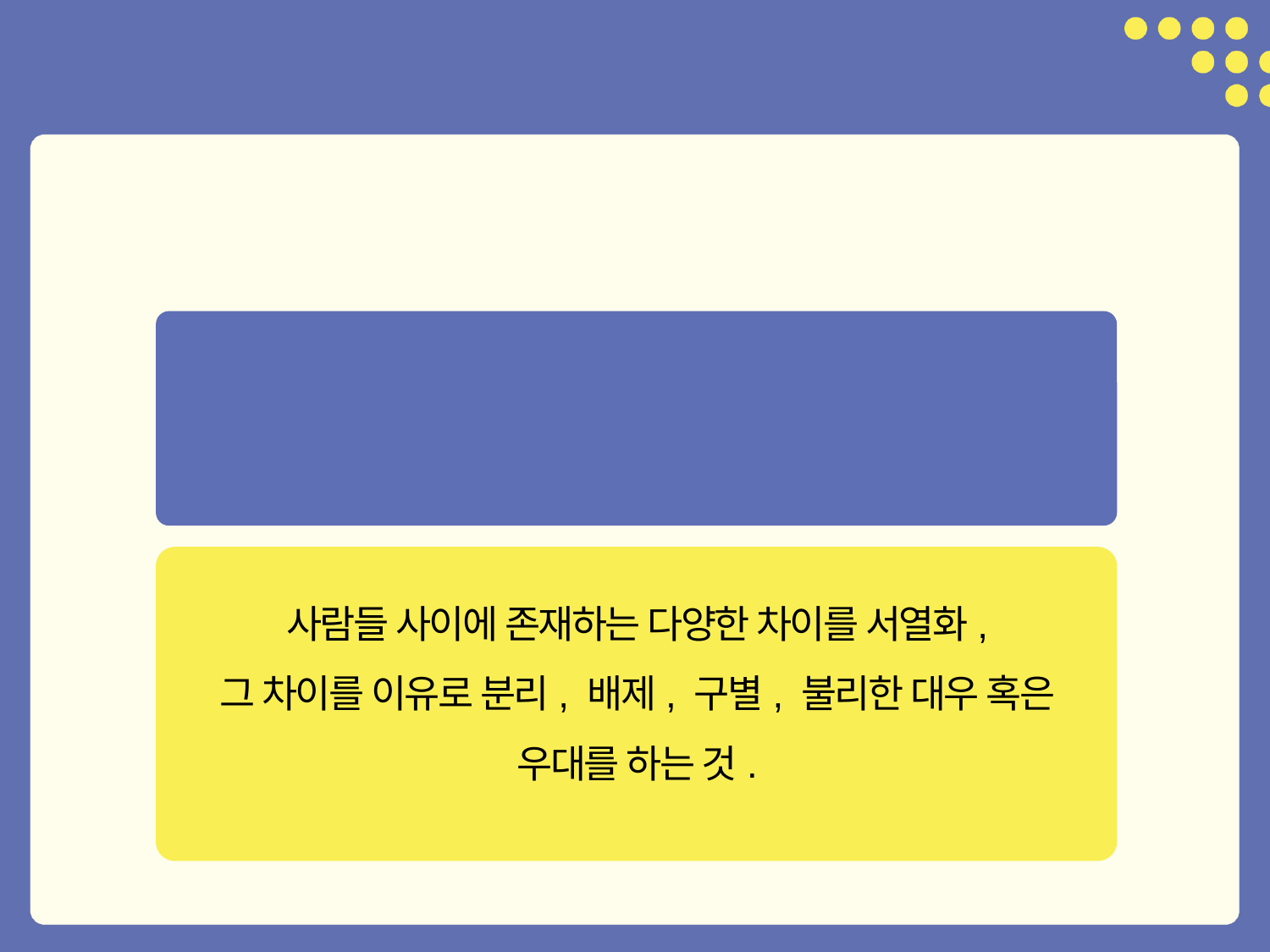

차별의 정의

사람들 사이에 존재하는 다양한 차이를 서열화,
그 차이를 이유로 분리, 배제, 구별, 불리한 대우 혹은
우대를 하는 것.
23